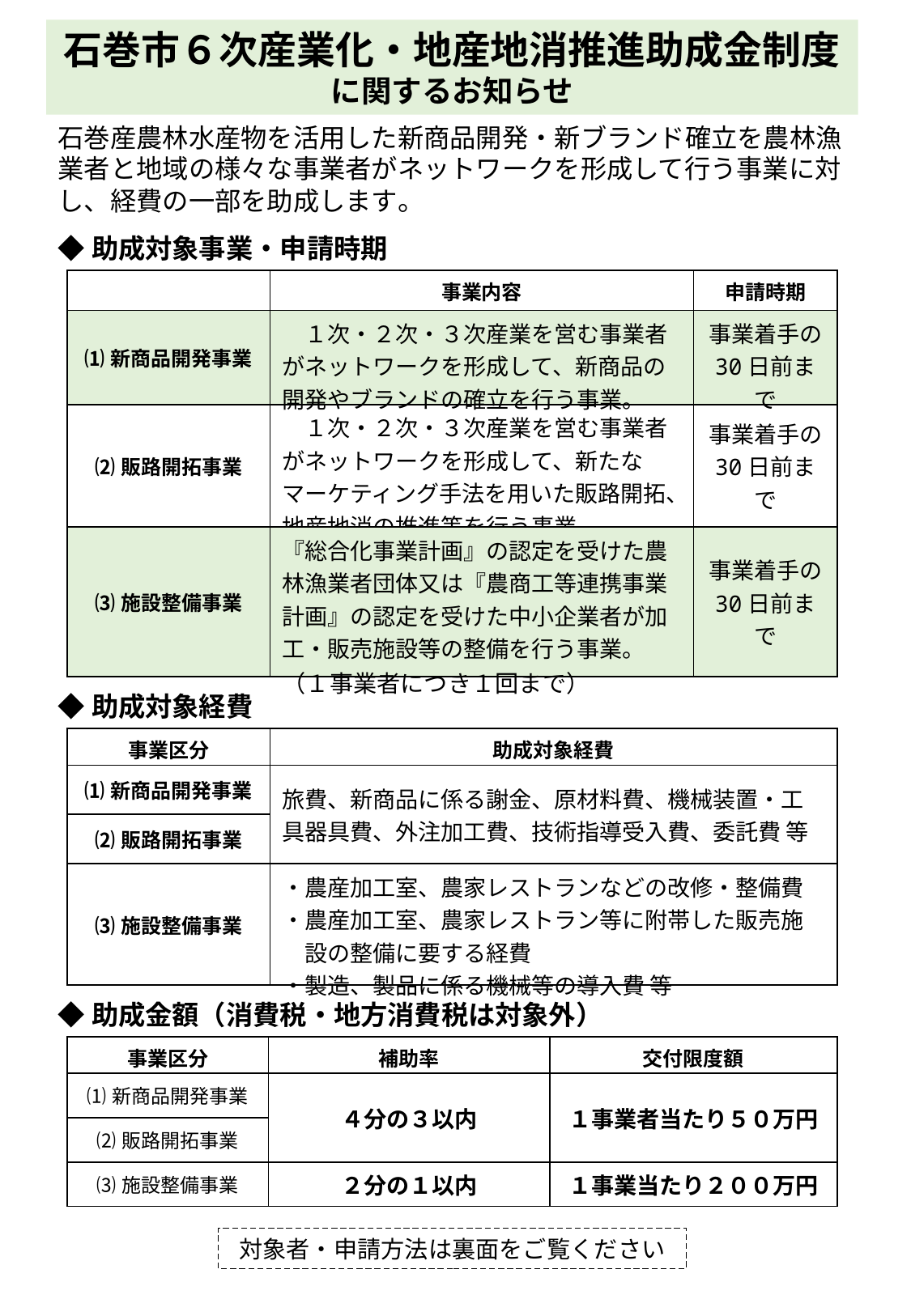

石巻市６次産業化・地産地消推進助成金制度
に関するお知らせ
石巻産農林水産物を活用した新商品開発・新ブランド確立を農林漁業者と地域の様々な事業者がネットワークを形成して行う事業に対し、経費の一部を助成します。
◆助成対象事業・申請時期
|  | 事業内容 | 申請時期 |
| --- | --- | --- |
| ⑴新商品開発事業 | １次・２次・３次産業を営む事業者がネットワークを形成して、新商品の開発やブランドの確立を行う事業。 | 事業着手の 30日前まで |
| ⑵販路開拓事業 | １次・２次・３次産業を営む事業者がネットワークを形成して、新たなマーケティング手法を用いた販路開拓、地産地消の推進等を行う事業。 | 事業着手の 30日前まで |
| ⑶施設整備事業 | 『総合化事業計画』の認定を受けた農林漁業者団体又は『農商工等連携事業計画』の認定を受けた中小企業者が加工・販売施設等の整備を行う事業。 （１事業者につき１回まで） | 事業着手の 30日前まで |
◆助成対象経費
| 事業区分 | 助成対象経費 |
| --- | --- |
| ⑴新商品開発事業 | 旅費、新商品に係る謝金、原材料費、機械装置・工具器具費、外注加工費、技術指導受入費、委託費 等 |
| ⑵販路開拓事業 |  |
| ⑶施設整備事業 | ・農産加工室、農家レストランなどの改修・整備費 ・農産加工室、農家レストラン等に附帯した販売施 　設の整備に要する経費 ・製造、製品に係る機械等の導入費 等 |
◆助成金額（消費税・地方消費税は対象外）
| 事業区分 | 補助率 | 交付限度額 |
| --- | --- | --- |
| ⑴新商品開発事業 | ４分の３以内 | １事業者当たり５０万円 |
| ⑵販路開拓事業 |  |  |
| ⑶施設整備事業 | ２分の１以内 | １事業当たり２００万円 |
対象者・申請方法は裏面をご覧ください